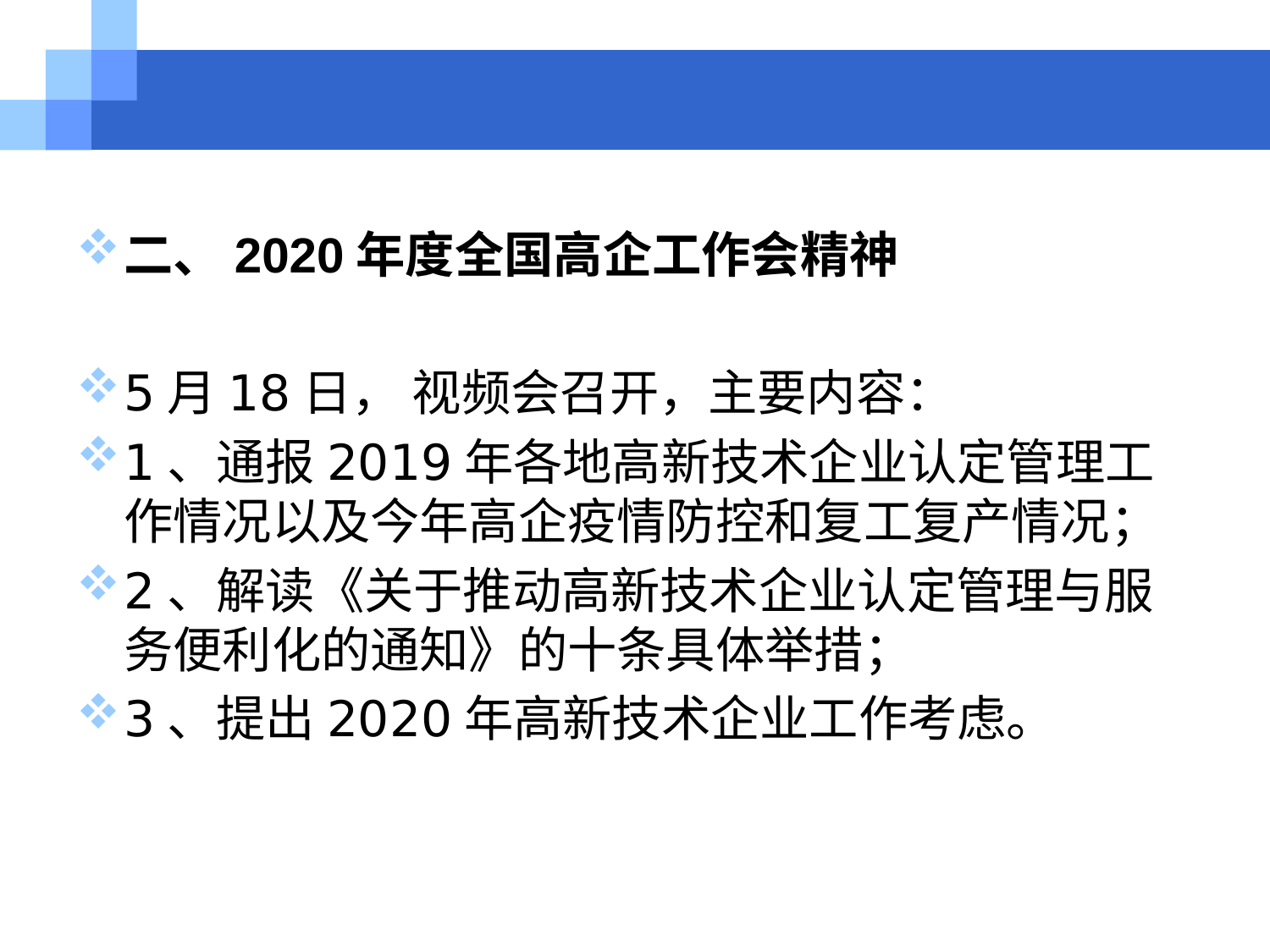

#

二、2020年度全国高企工作会精神

5月18日， 视频会召开，主要内容：
1、通报2019年各地高新技术企业认定管理工作情况以及今年高企疫情防控和复工复产情况；
2、解读《关于推动高新技术企业认定管理与服务便利化的通知》的十条具体举措；
3、提出2020年高新技术企业工作考虑。